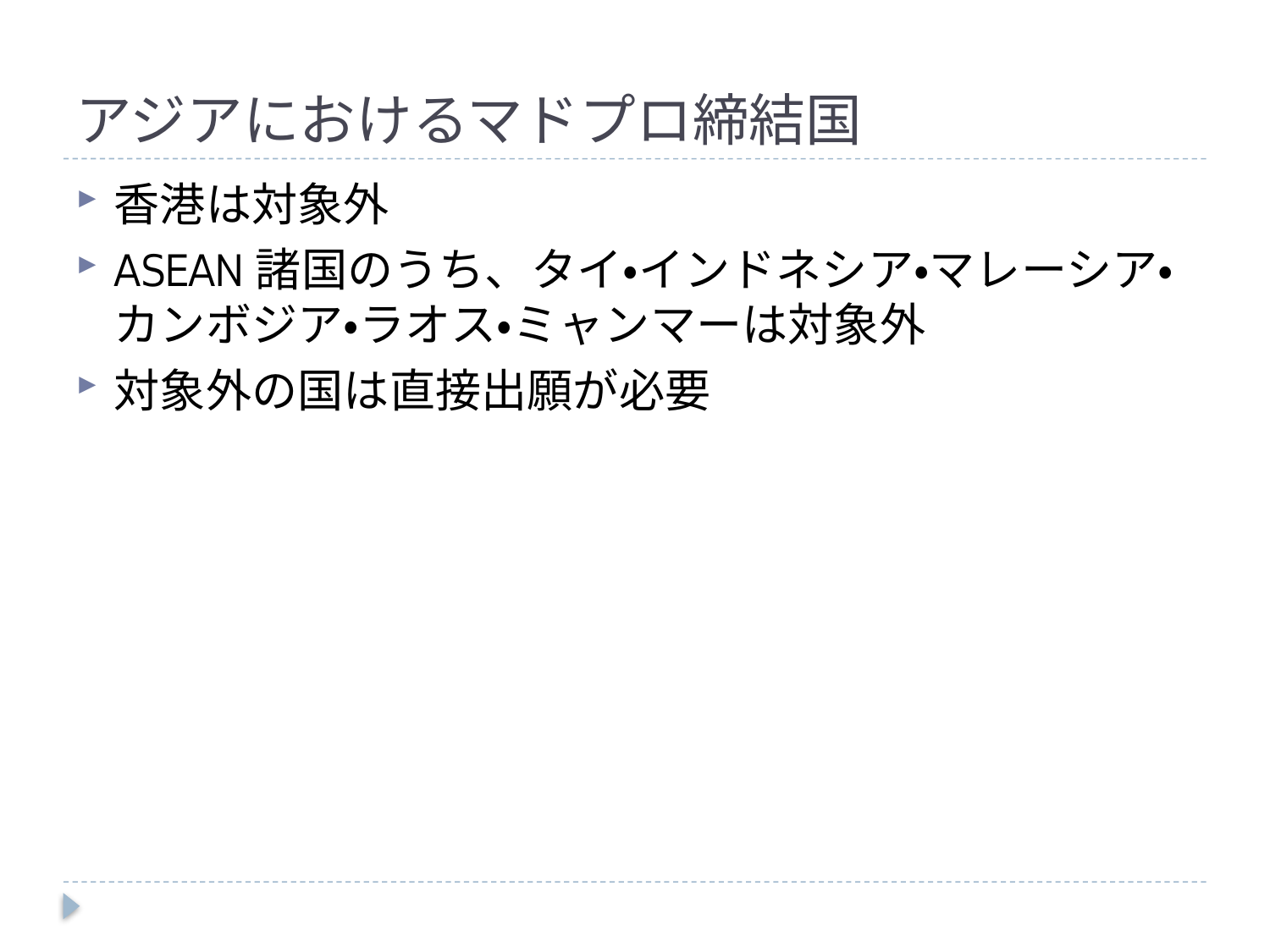

# アジアにおけるマドプロ締結国
香港は対象外
ASEAN諸国のうち、タイ・インドネシア・マレーシア・カンボジア・ラオス・ミャンマーは対象外
対象外の国は直接出願が必要